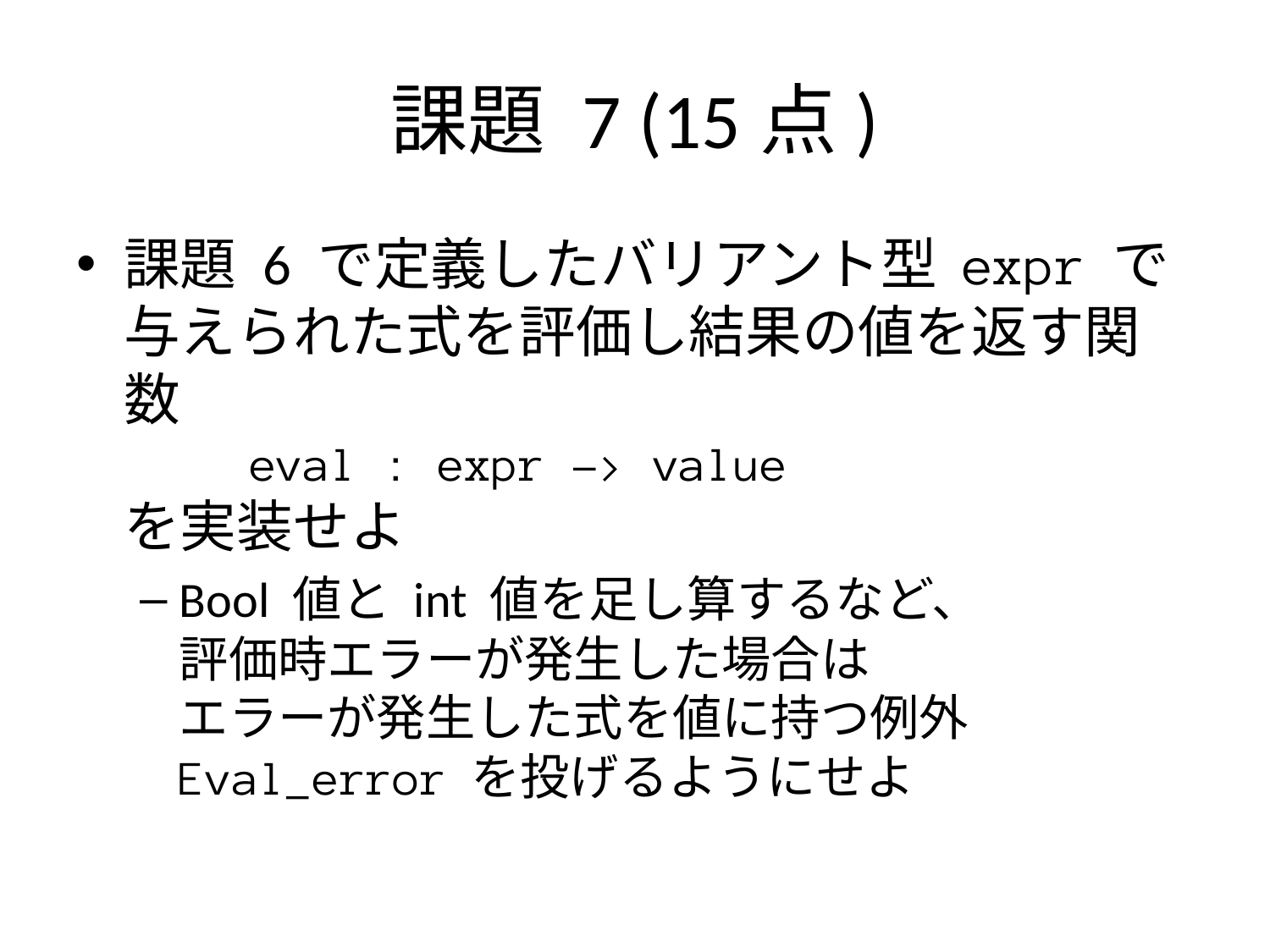

# 課題 7 (15点)
課題 6 で定義したバリアント型 expr で
与えられた式を評価し結果の値を返す関数
	eval : expr -> value
を実装せよ
Bool 値と int 値を足し算するなど、
評価時エラーが発生した場合は
エラーが発生した式を値に持つ例外 Eval_error を投げるようにせよ